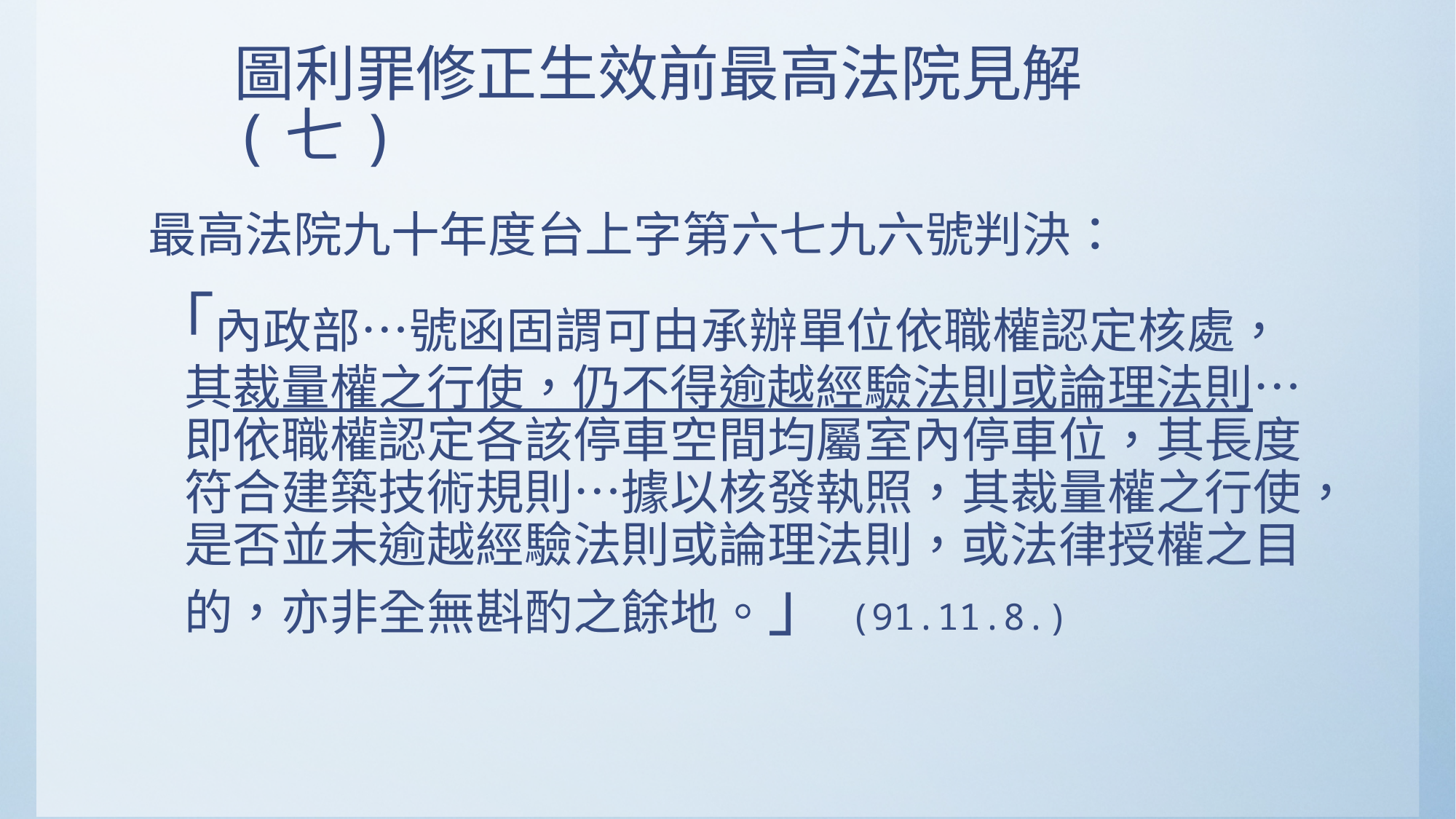

最高法院九十年度台上字第六七九六號判決：
「內政部…號函固謂可由承辦單位依職權認定核處，其裁量權之行使，仍不得逾越經驗法則或論理法則…即依職權認定各該停車空間均屬室內停車位，其長度符合建築技術規則…據以核發執照，其裁量權之行使，是否並未逾越經驗法則或論理法則，或法律授權之目的，亦非全無斟酌之餘地。」(91.11.8.)
圖利罪修正生效前最高法院見解(七)